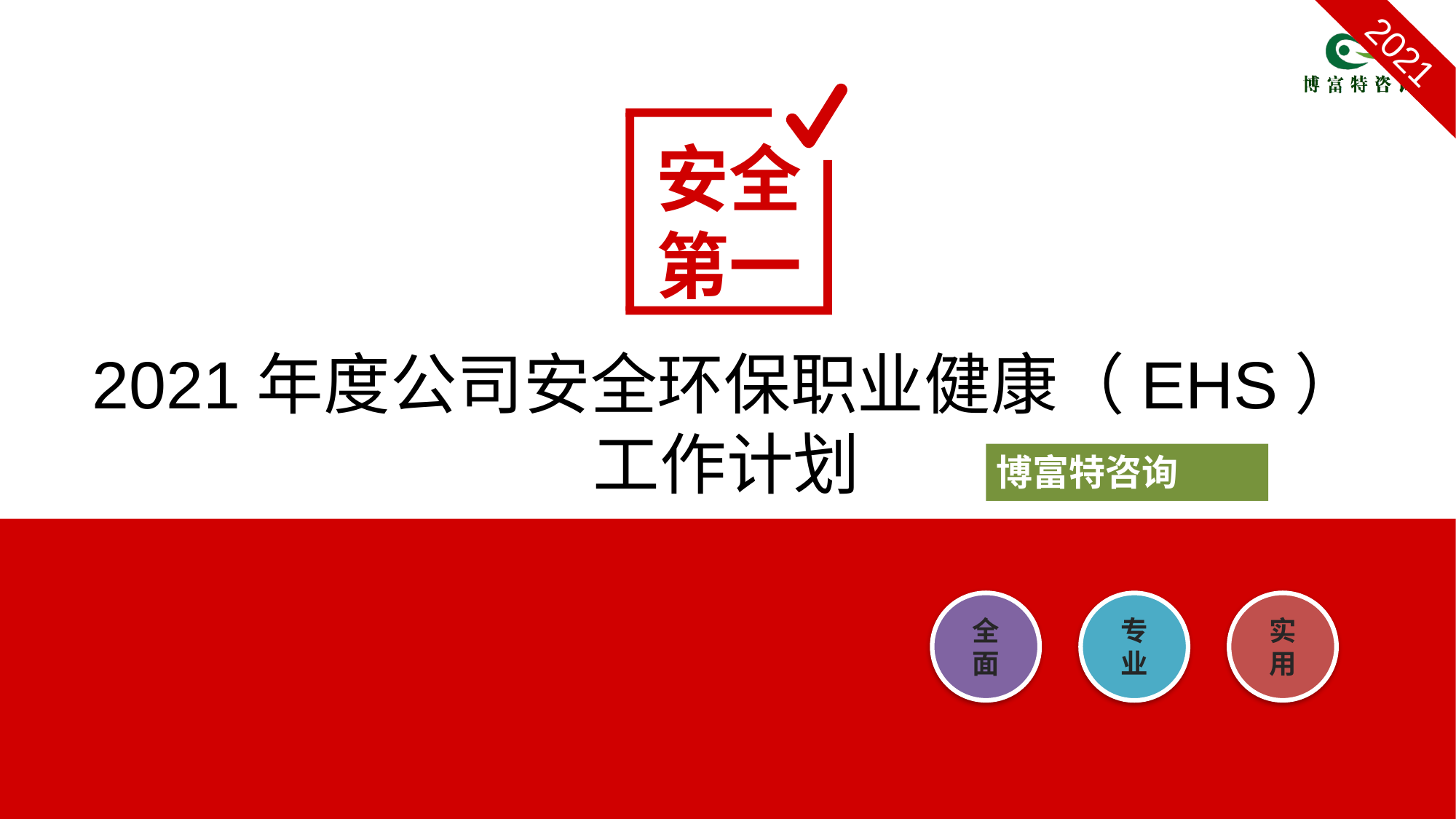

2021

安全
第一

2021年度公司安全环保职业健康（EHS）
工作计划
博富特咨询

全面
实用
专业